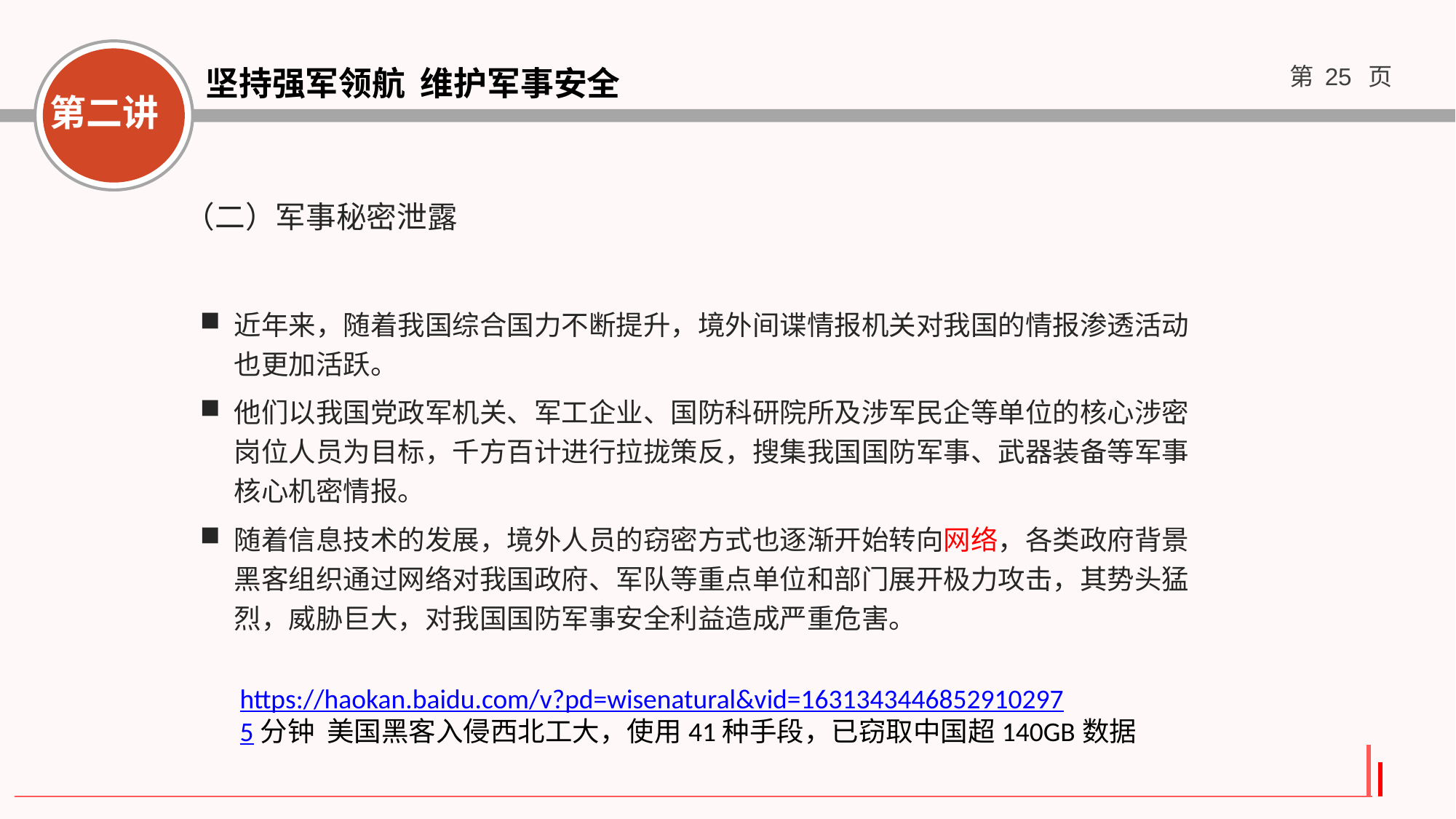

（二）军事秘密泄露
近年来，随着我国综合国力不断提升，境外间谍情报机关对我国的情报渗透活动也更加活跃。
他们以我国党政军机关、军工企业、国防科研院所及涉军民企等单位的核心涉密岗位人员为目标，千方百计进行拉拢策反，搜集我国国防军事、武器装备等军事核心机密情报。
随着信息技术的发展，境外人员的窃密方式也逐渐开始转向网络，各类政府背景黑客组织通过网络对我国政府、军队等重点单位和部门展开极力攻击，其势头猛烈，威胁巨大，对我国国防军事安全利益造成严重危害。
https://haokan.baidu.com/v?pd=wisenatural&vid=16313434468529102975分钟  美国黑客入侵西北工大，使用41种手段，已窃取中国超140GB数据